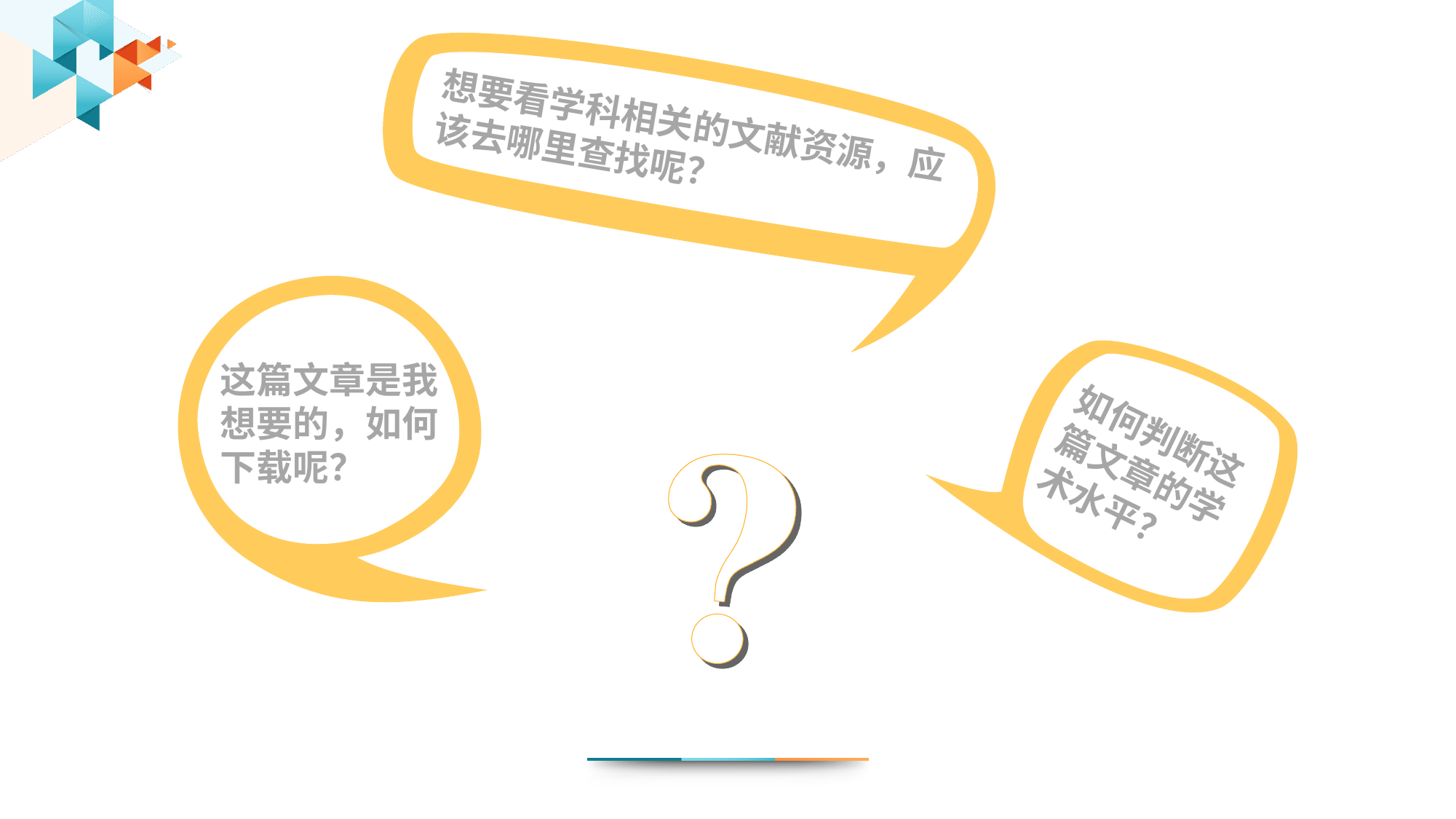

想要看学科相关的文献资源，应该去哪里查找呢？

这篇文章是我想要的，如何下载呢？

如何判断这篇文章的学术水平？